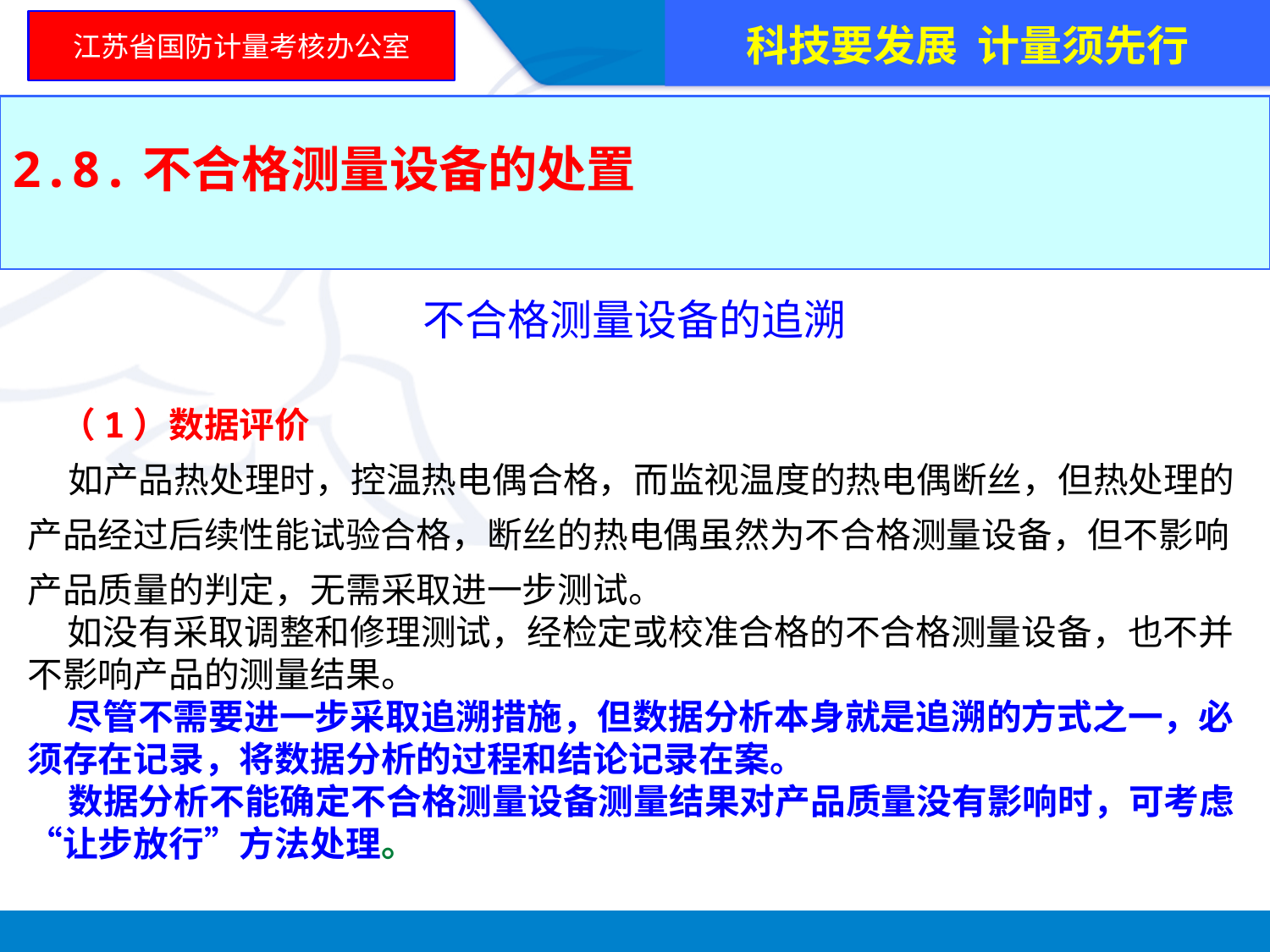

科技要发展  计量须先行
江苏省国防计量考核办公室
2.8.不合格测量设备的处置

不合格测量设备的追溯

   （1）数据评价
    如产品热处理时，控温热电偶合格，而监视温度的热电偶断丝，但热处理的产品经过后续性能试验合格，断丝的热电偶虽然为不合格测量设备，但不影响产品质量的判定，无需采取进一步测试。
    如没有采取调整和修理测试，经检定或校准合格的不合格测量设备，也不并不影响产品的测量结果。
    尽管不需要进一步采取追溯措施，但数据分析本身就是追溯的方式之一，必须存在记录，将数据分析的过程和结论记录在案。
    数据分析不能确定不合格测量设备测量结果对产品质量没有影响时，可考虑“让步放行”方法处理。